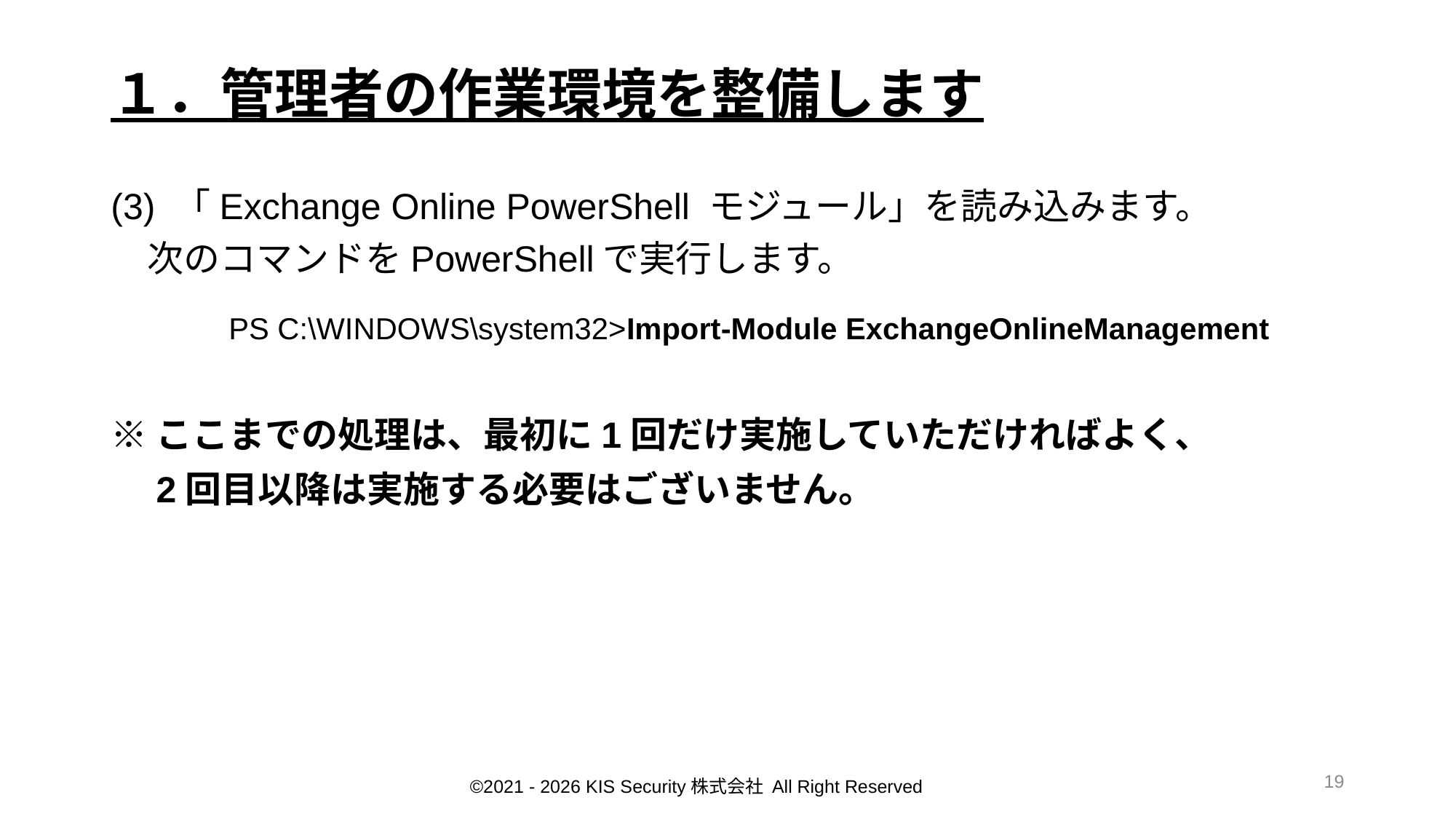

# １．管理者の作業環境を整備します
(3) 「Exchange Online PowerShell モジュール」を読み込みます。
　次のコマンドをPowerShellで実行します。
　　　PS C:\WINDOWS\system32>Import-Module ExchangeOnlineManagement

※ここまでの処理は、最初に1回だけ実施していただければよく、
　2回目以降は実施する必要はございません。
19